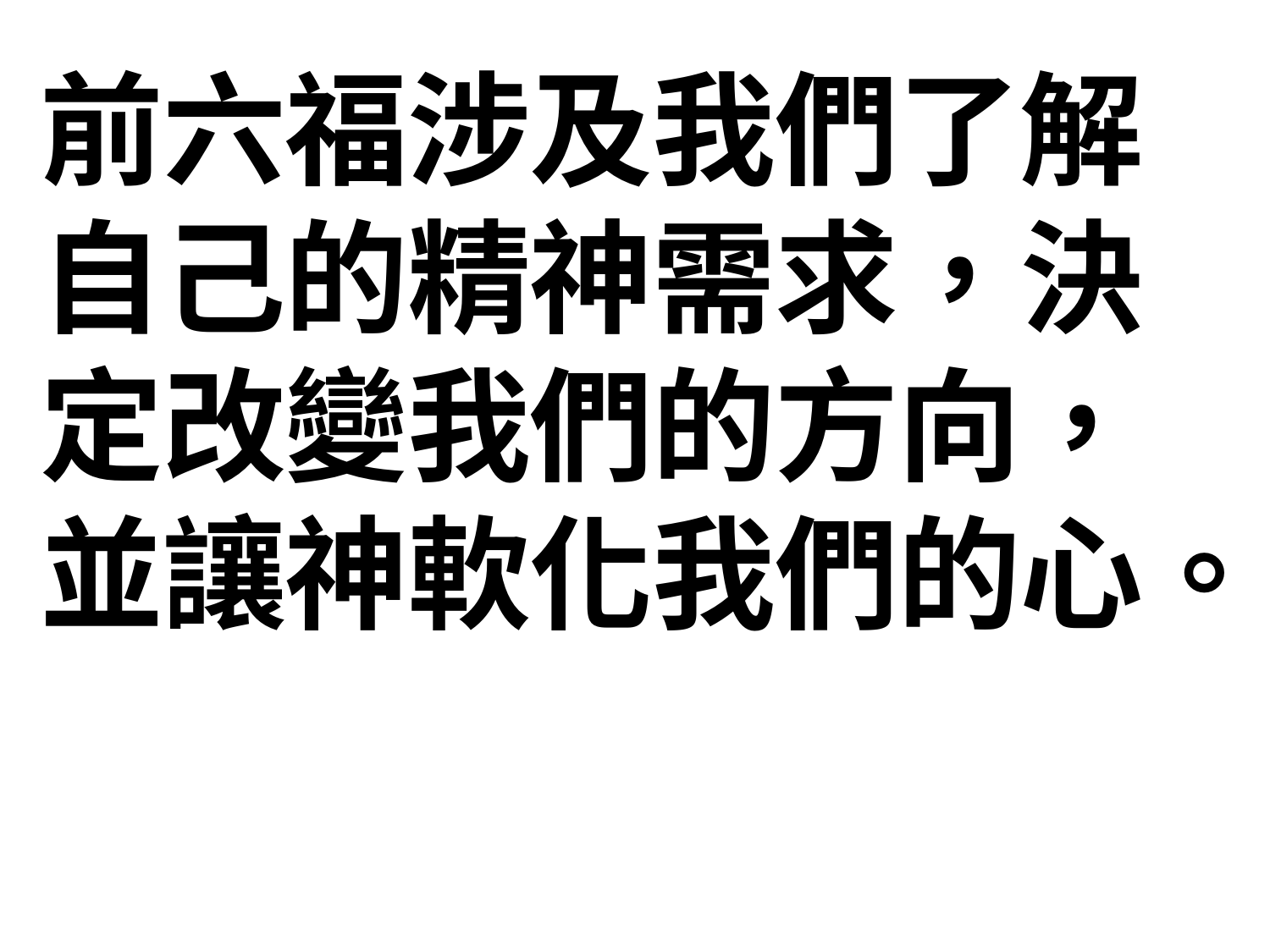

前六福涉及我們了解自己的精神需求，決定改變我們的方向，並讓神軟化我們的心。